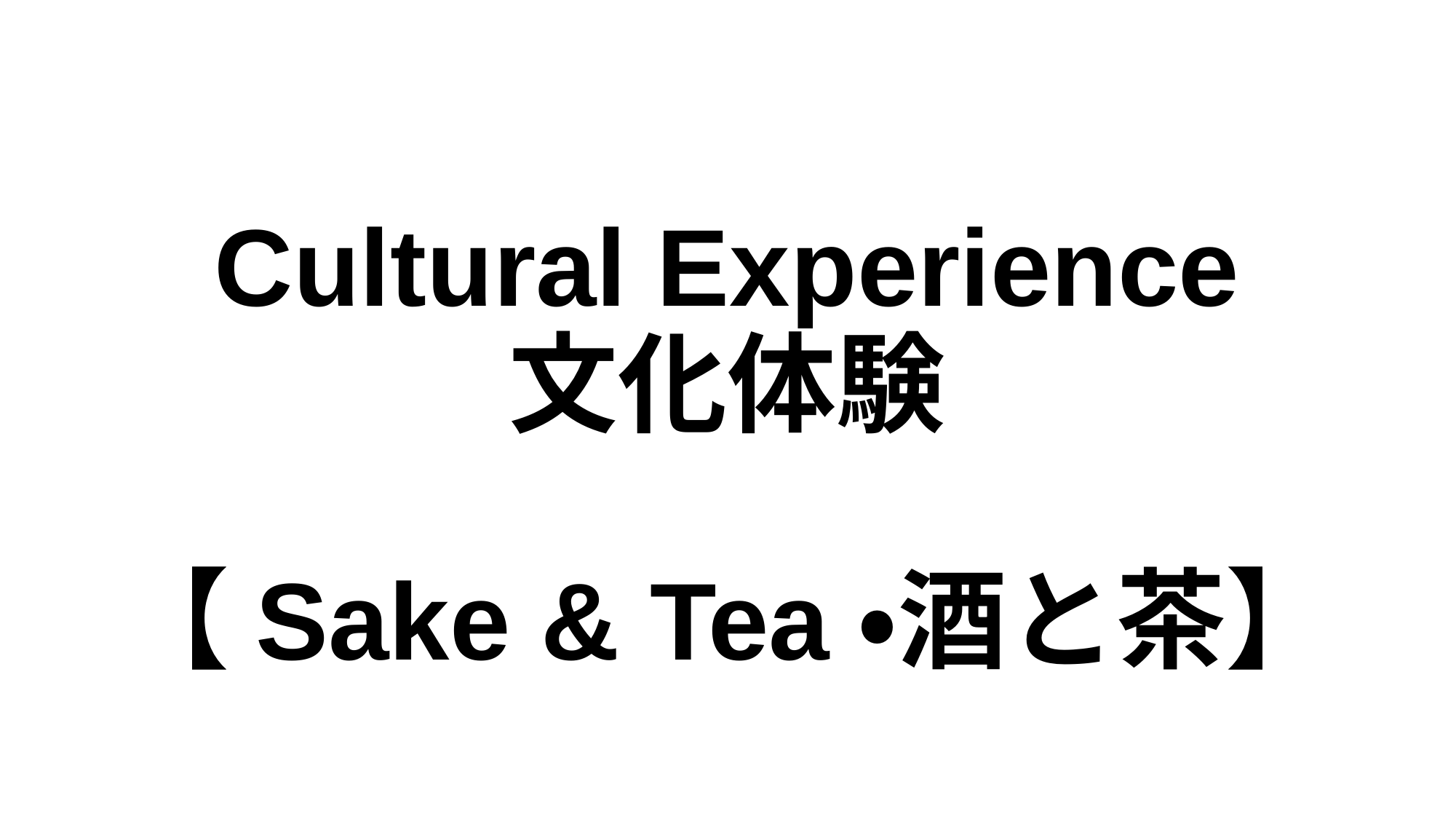

# Cultural Experience 文化体験 【Sake & Tea・酒と茶】